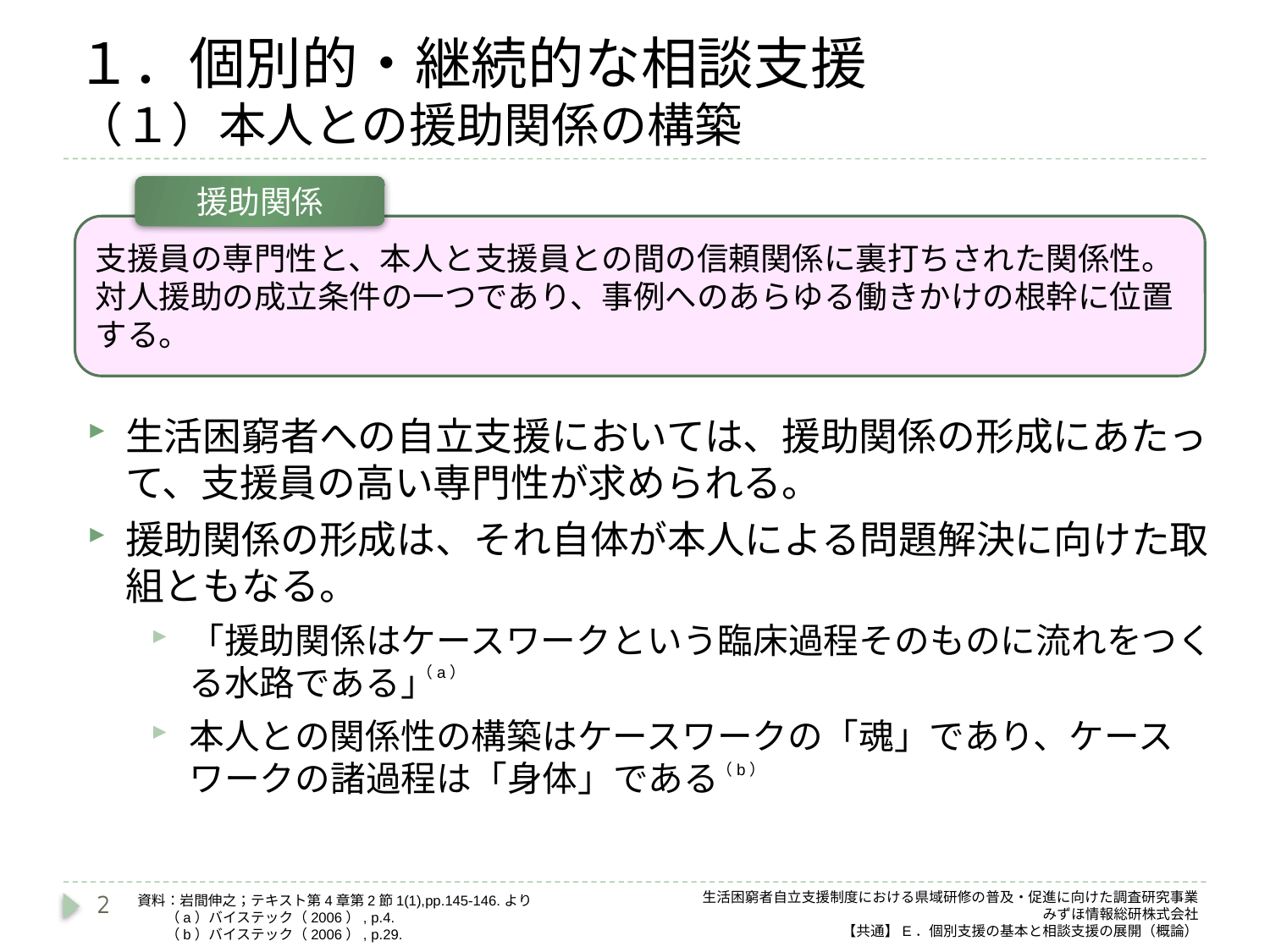

# １．個別的・継続的な相談支援 （１）本人との援助関係の構築
援助関係
支援員の専門性と、本人と支援員との間の信頼関係に裏打ちされた関係性。
対人援助の成立条件の一つであり、事例へのあらゆる働きかけの根幹に位置する。
（a）
生活困窮者への自立支援においては、援助関係の形成にあたって、支援員の高い専門性が求められる。
援助関係の形成は、それ自体が本人による問題解決に向けた取組ともなる。
「援助関係はケースワークという臨床過程そのものに流れをつくる水路である」
本人との関係性の構築はケースワークの「魂」であり、ケースワークの諸過程は「身体」である
（a）
（b）
2
生活困窮者自立支援制度における県域研修の普及・促進に向けた調査研究事業
みずほ情報総研株式会社
【共通】E．個別支援の基本と相談支援の展開（概論）
資料：岩間伸之；テキスト第4章第2節1(1),pp.145-146.より
　　（a）バイステック（2006）, p.4.
　　（b）バイステック（2006）, p.29.